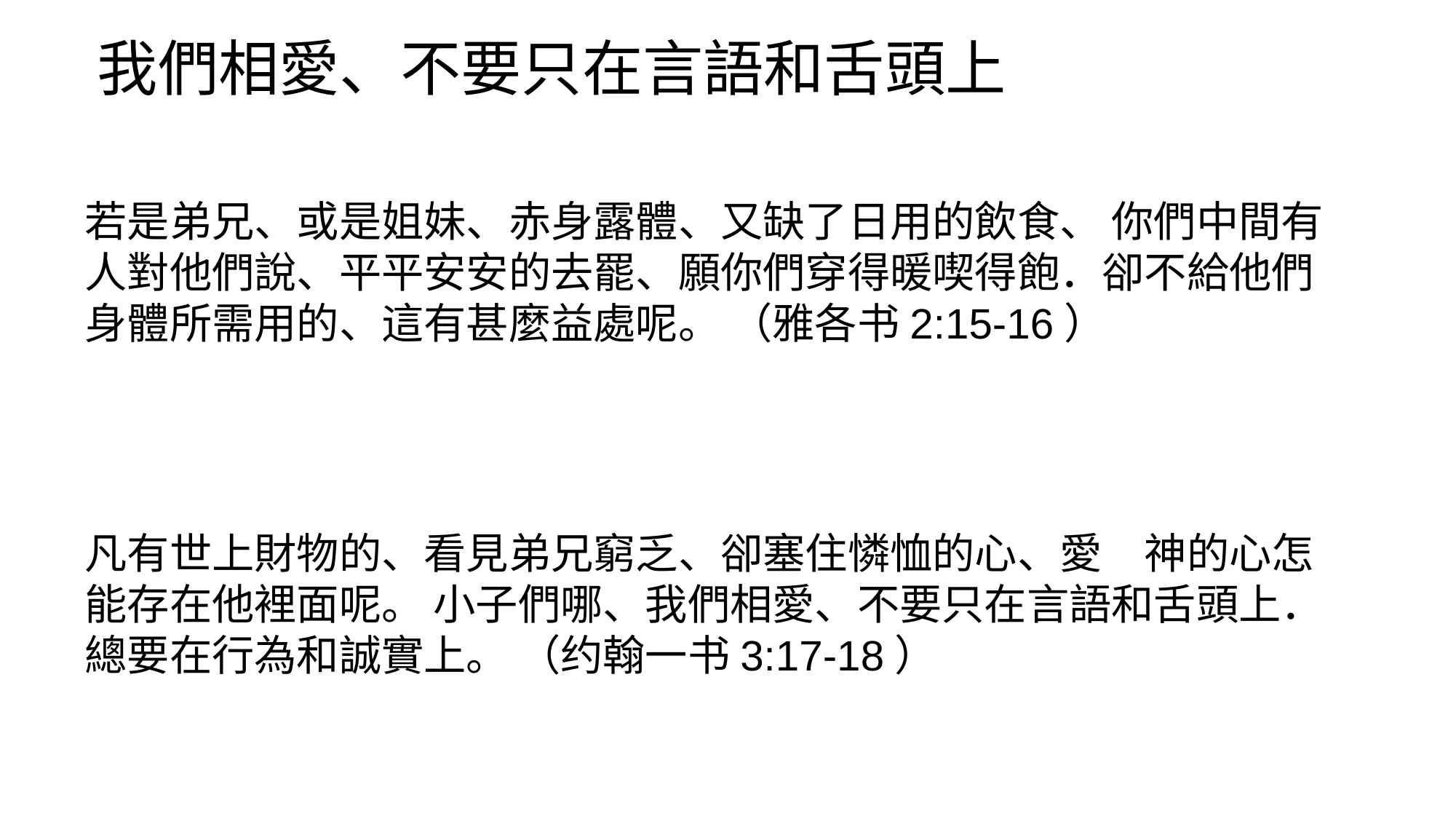

我們相愛、不要只在言語和舌頭上
若是弟兄、或是姐妹、赤身露體、又缺了日用的飲食、 你們中間有人對他們說、平平安安的去罷、願你們穿得暖喫得飽．卻不給他們身體所需用的、這有甚麼益處呢。 （雅各书2:15-16）
凡有世上財物的、看見弟兄窮乏、卻塞住憐恤的心、愛　神的心怎能存在他裡面呢。 小子們哪、我們相愛、不要只在言語和舌頭上．總要在行為和誠實上。 （约翰一书3:17-18）